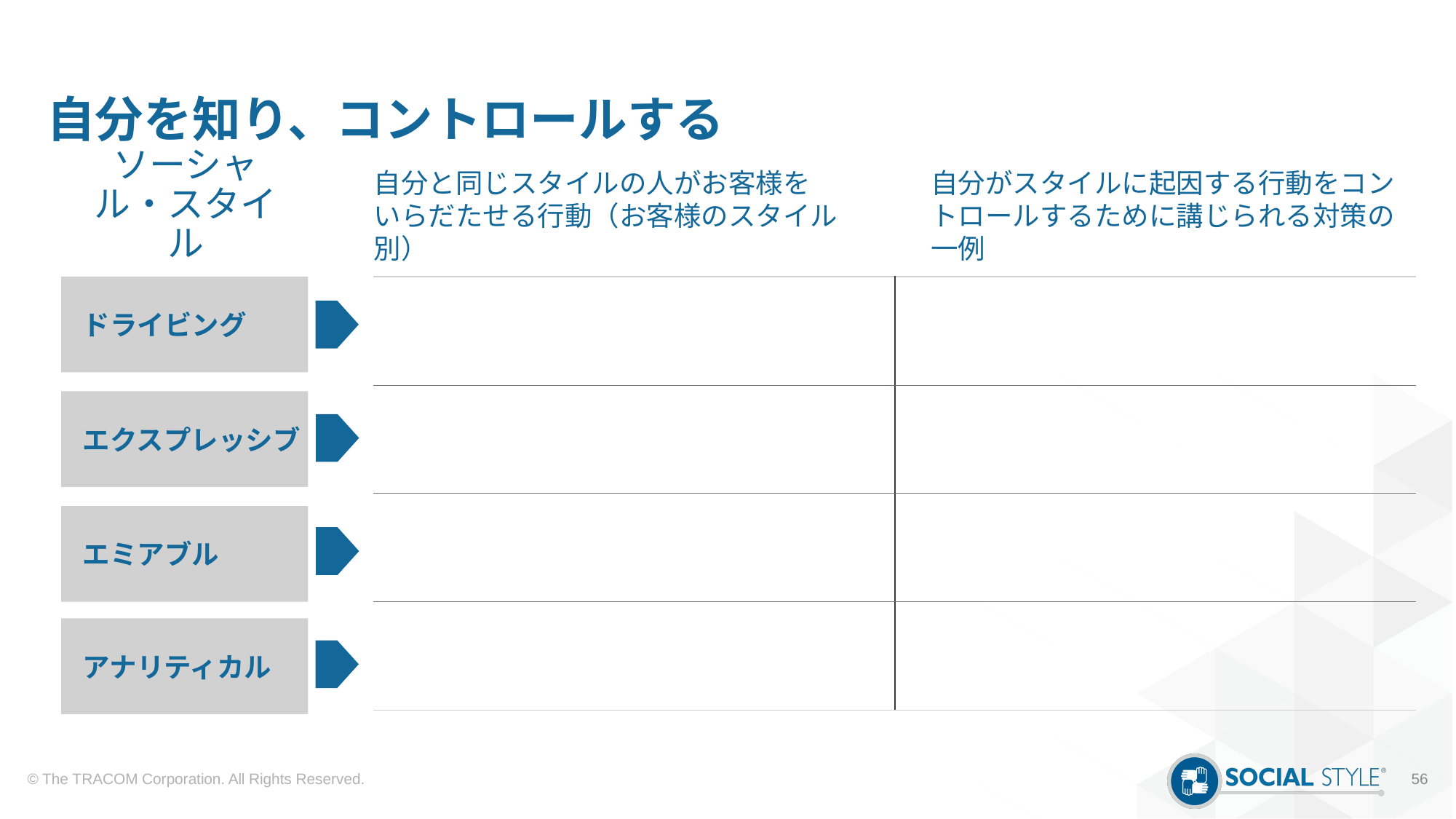

# 自分を知り、コントロールする
ソーシャル・スタイル
自分と同じスタイルの人がお客様を
いらだたせる行動（お客様のスタイル別）
自分がスタイルに起因する行動をコントロールするために講じられる対策の一例
|  |  |
| --- | --- |
|  |  |
|  |  |
|  |  |
ドライビング

エクスプレッシブ

エミアブル

アナリティカル

© The TRACOM Corporation. All Rights Reserved.
56